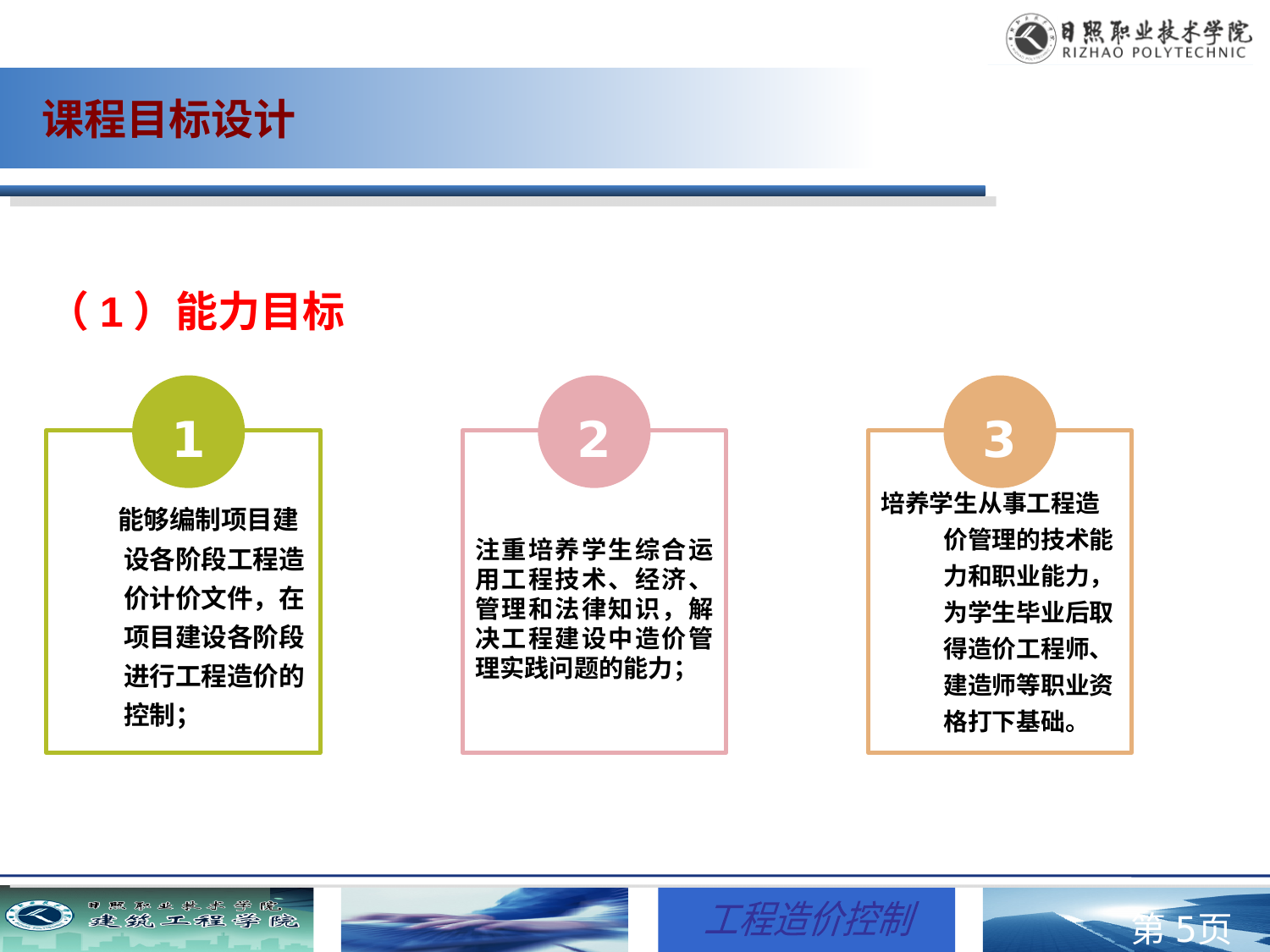

课程目标设计
（1）能力目标

# Hot Tip
1
2
3
       能够编制项目建设各阶段工程造价计价文件，在项目建设各阶段进行工程造价的控制；
注重培养学生综合运用工程技术、经济、管理和法律知识，解决工程建设中造价管理实践问题的能力；
培养学生从事工程造价管理的技术能力和职业能力，为学生毕业后取得造价工程师、建造师等职业资格打下基础。
第5页